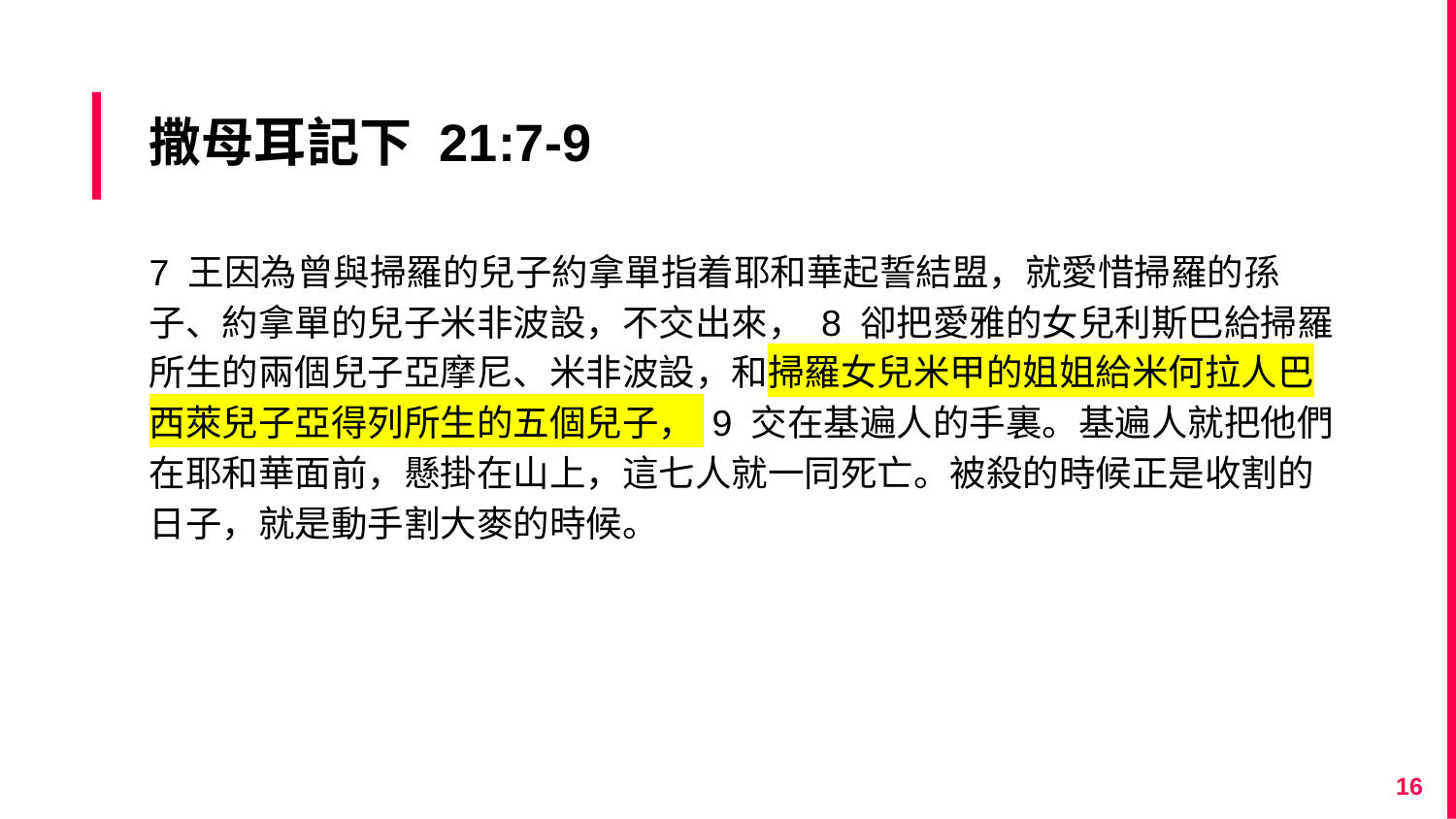

# 撒母耳記下 21:7-9
7 王因為曾與掃羅的兒子約拿單指着耶和華起誓結盟，就愛惜掃羅的孫子、約拿單的兒子米非波設，不交出來， 8 卻把愛雅的女兒利斯巴給掃羅所生的兩個兒子亞摩尼、米非波設，和掃羅女兒米甲的姐姐給米何拉人巴西萊兒子亞得列所生的五個兒子， 9 交在基遍人的手裏。基遍人就把他們在耶和華面前，懸掛在山上，這七人就一同死亡。被殺的時候正是收割的日子，就是動手割大麥的時候。
16